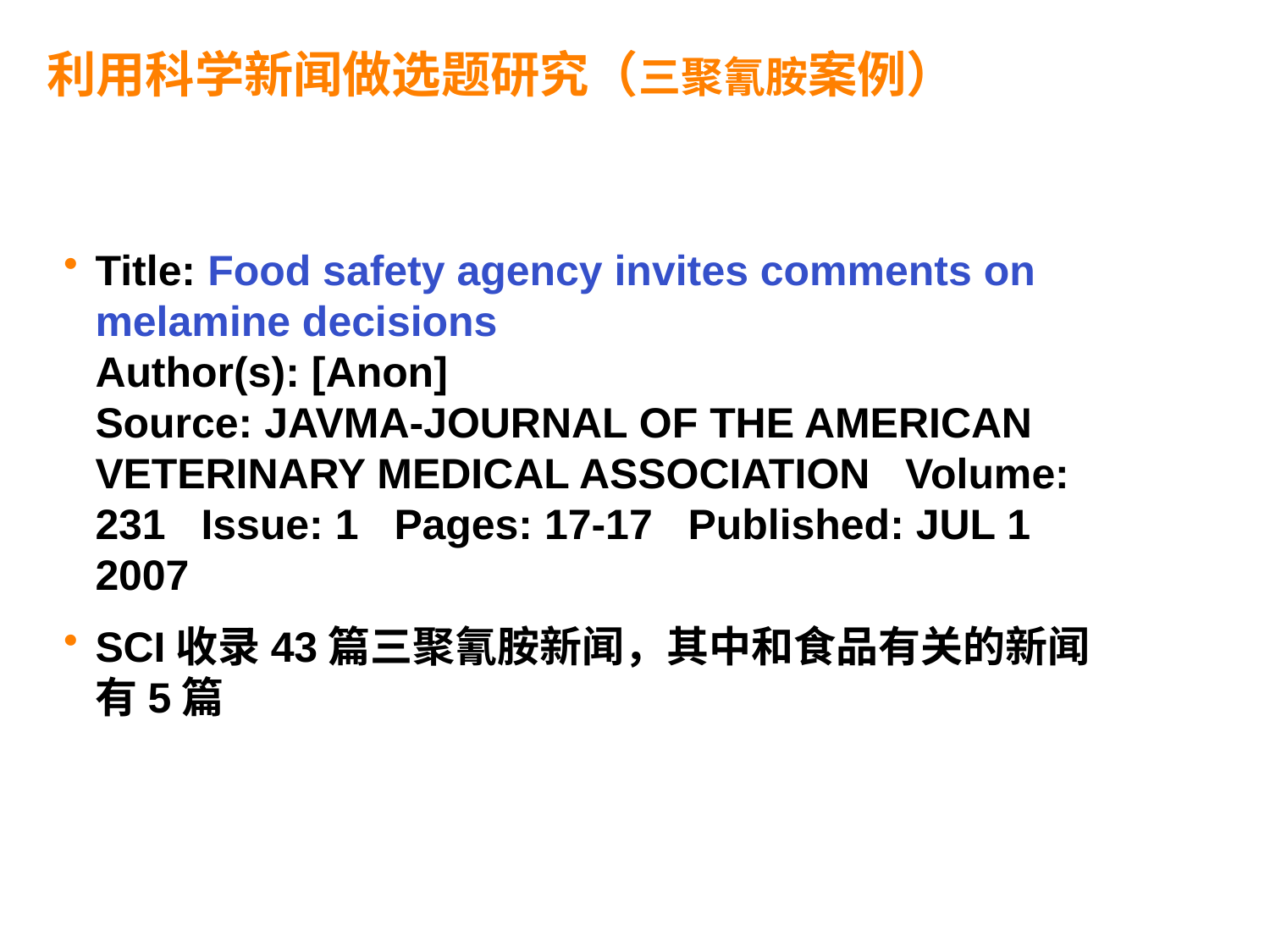

# 利用科学新闻做选题研究（三聚氰胺案例）
Title: Food safety agency invites comments on melamine decisions
Author(s): [Anon]
Source: JAVMA-JOURNAL OF THE AMERICAN VETERINARY MEDICAL ASSOCIATION   Volume: 231   Issue: 1   Pages: 17-17   Published: JUL 1 2007
SCI收录43篇三聚氰胺新闻，其中和食品有关的新闻有5篇